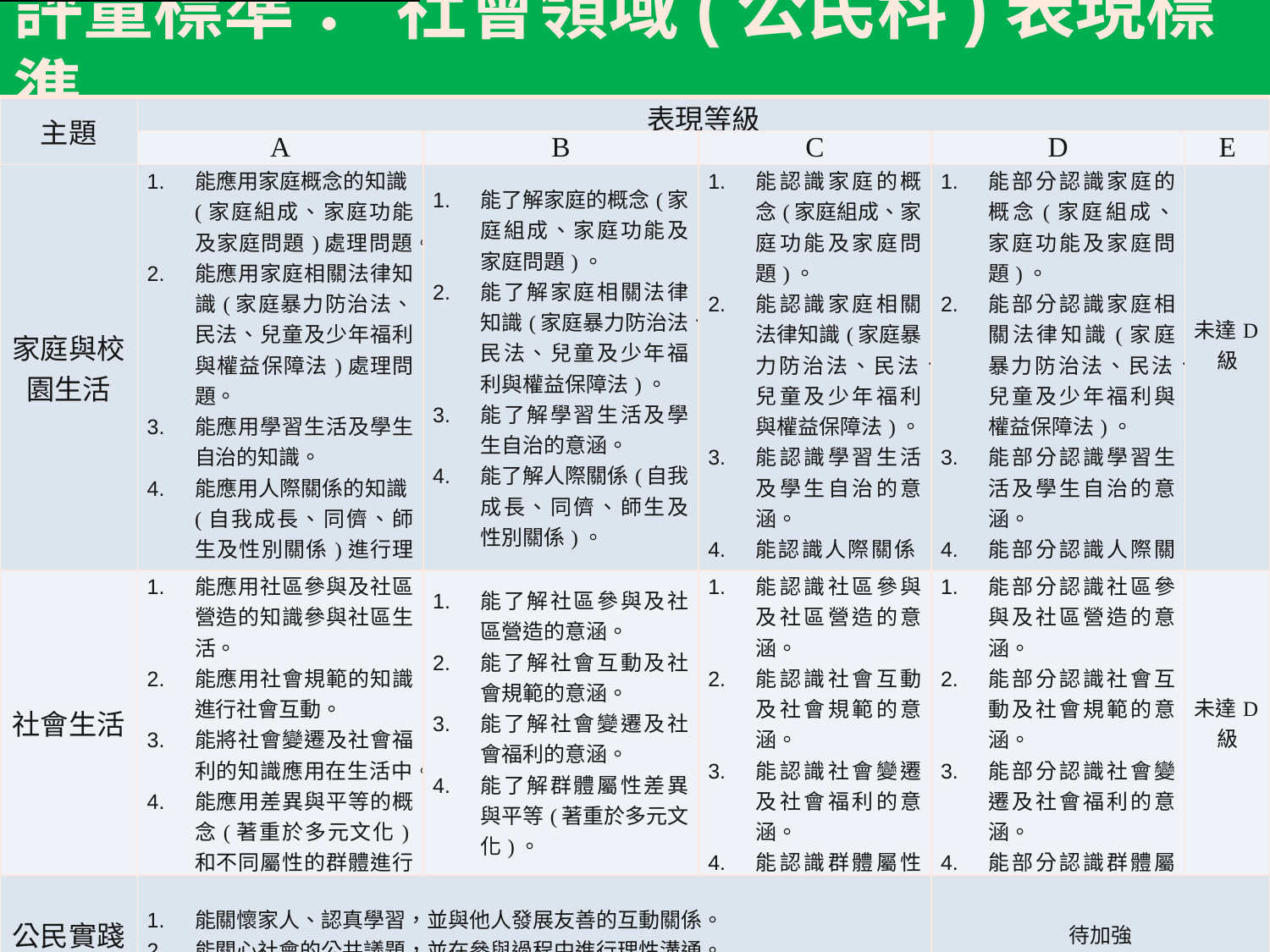

評量標準：  社會領域(公民科)表現標準

| 主題 | 表現等級 |  |  |  |  |
| --- | --- | --- | --- | --- | --- |
|  | A | B | C | D | E |
| 家庭與校園生活 | 能應用家庭概念的知識(家庭組成、家庭功能及家庭問題)處理問題。 能應用家庭相關法律知識(家庭暴力防治法、民法、兒童及少年福利與權益保障法)處理問題。 能應用學習生活及學生自治的知識。 能應用人際關係的知識(自我成長、同儕、師生及性別關係)進行理性溝通與自我省思。 | 能了解家庭的概念(家庭組成、家庭功能及家庭問題)。 能了解家庭相關法律知識(家庭暴力防治法、民法、兒童及少年福利與權益保障法)。 能了解學習生活及學生自治的意涵。 能了解人際關係(自我成長、同儕、師生及性別關係)。 | 能認識家庭的概念(家庭組成、家庭功能及家庭問題)。 能認識家庭相關法律知識(家庭暴力防治法、民法、兒童及少年福利與權益保障法)。 能認識學習生活及學生自治的意涵。 能認識人際關係(自我成長、同儕、師生及性別關係)。 | 能部分認識家庭的概念(家庭組成、家庭功能及家庭問題)。 能部分認識家庭相關法律知識(家庭暴力防治法、民法、兒童及少年福利與權益保障法)。 能部分認識學習生活及學生自治的意涵。 能部分認識人際關係(自我成長、同儕、師生及性別關係)。 | 未達D級 |
| 社會生活 | 能應用社區參與及社區營造的知識參與社區生活。 能應用社會規範的知識進行社會互動。 能將社會變遷及社會福利的知識應用在生活中。 能應用差異與平等的概念(著重於多元文化)和不同屬性的群體進行交流互動。 | 能了解社區參與及社區營造的意涵。 能了解社會互動及社會規範的意涵。 能了解社會變遷及社會福利的意涵。 能了解群體屬性差異與平等(著重於多元文化)。 | 能認識社區參與及社區營造的意涵。 能認識社會互動及社會規範的意涵。 能認識社會變遷及社會福利的意涵。 能認識群體屬性的差異與平等(著重於多元文化)。 | 能部分認識社區參與及社區營造的意涵。 能部分認識社會互動及社會規範的意涵。 能部分認識社會變遷及社會福利的意涵。 能部分認識群體屬性的差異與平等(著重於多元文化)。 | 未達D級 |
| 公民實踐 | 能關懷家人、認真學習，並與他人發展友善的互動關係。 能關心社會的公共議題，並在參與過程中進行理性溝通。 |  |  | 待加強 |  |
2012/8/10
11
11